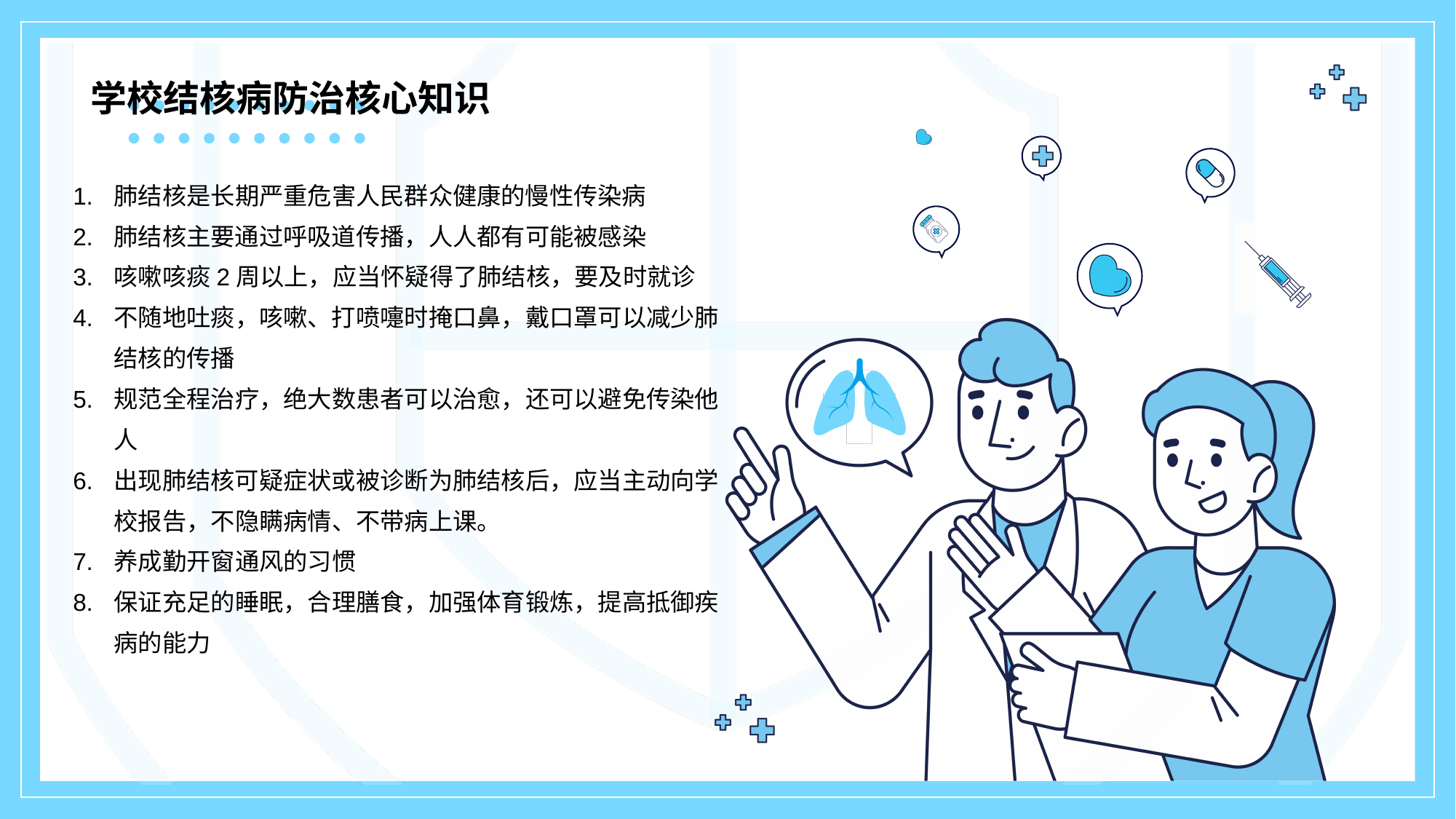

学校结核病防治核心知识
肺结核是长期严重危害人民群众健康的慢性传染病
肺结核主要通过呼吸道传播，人人都有可能被感染
咳嗽咳痰2周以上，应当怀疑得了肺结核，要及时就诊
不随地吐痰，咳嗽、打喷嚏时掩口鼻，戴口罩可以减少肺结核的传播
规范全程治疗，绝大数患者可以治愈，还可以避免传染他人
出现肺结核可疑症状或被诊断为肺结核后，应当主动向学校报告，不隐瞒病情、不带病上课。
养成勤开窗通风的习惯
保证充足的睡眠，合理膳食，加强体育锻炼，提高抵御疾病的能力